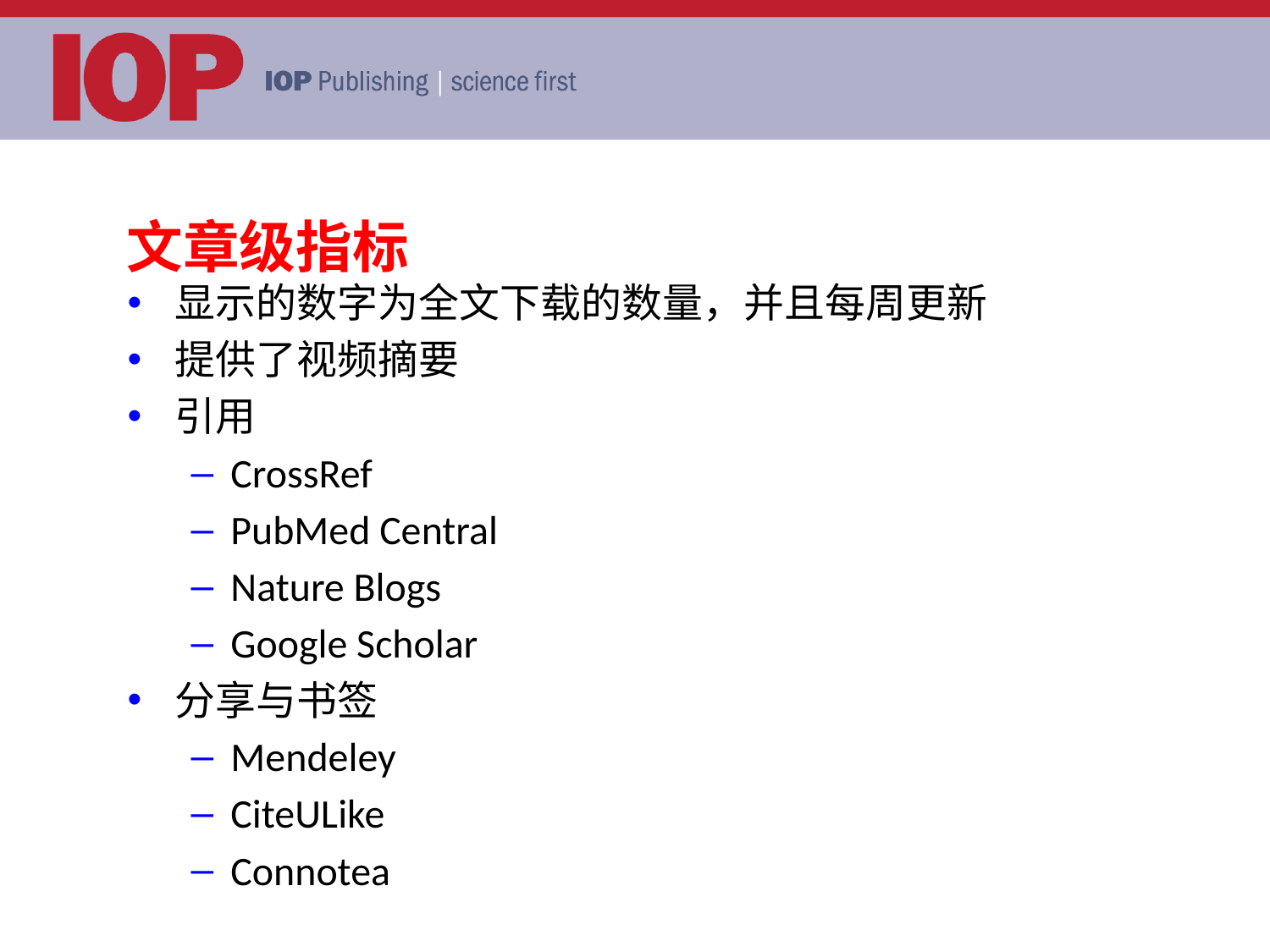

# 文章级指标
显示的数字为全文下载的数量，并且每周更新
提供了视频摘要
引用
CrossRef
PubMed Central
Nature Blogs
Google Scholar
分享与书签
Mendeley
CiteULike
Connotea